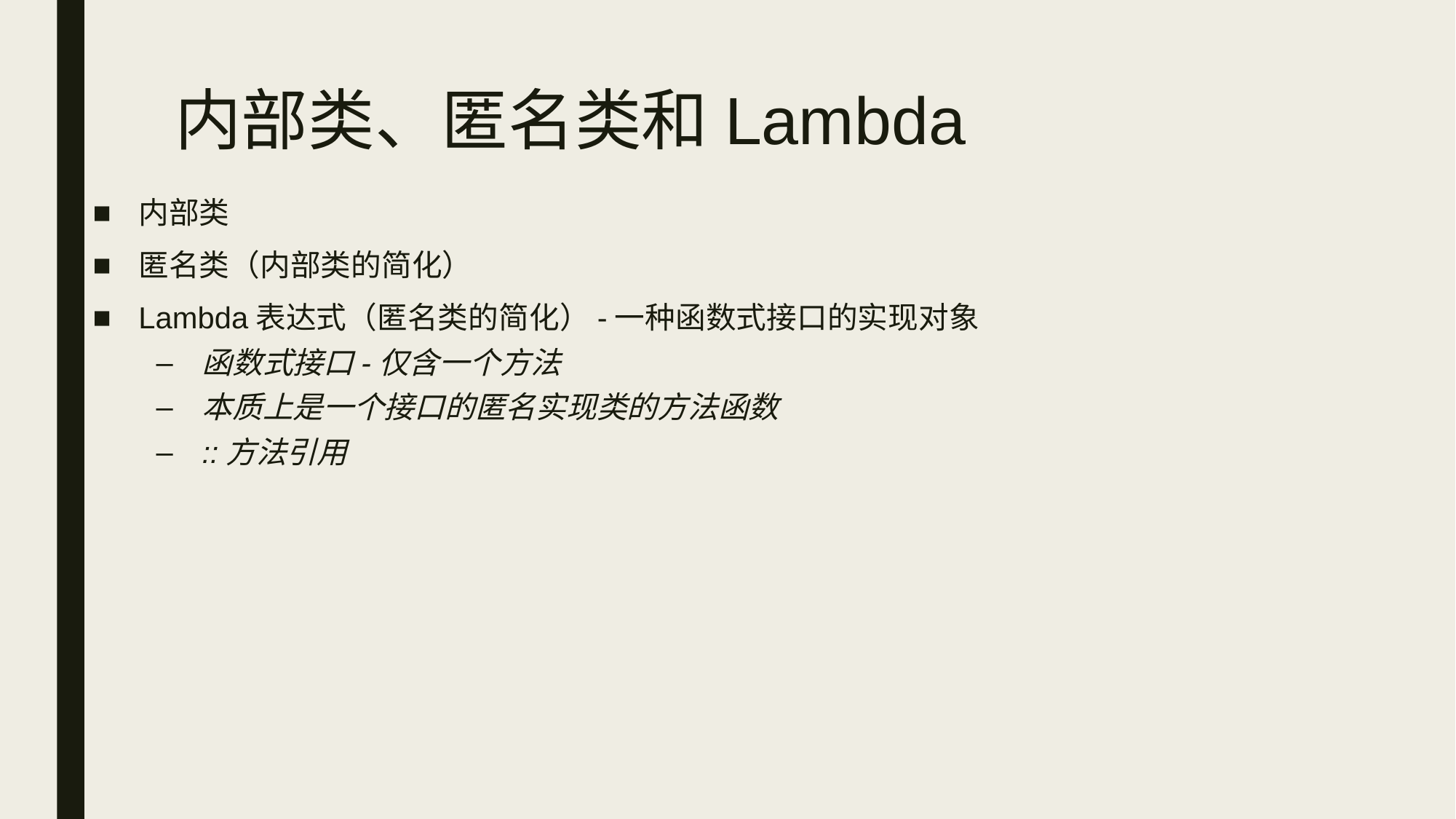

# 内部类、匿名类和Lambda
内部类
匿名类（内部类的简化）
Lambda表达式（匿名类的简化）-一种函数式接口的实现对象
函数式接口-仅含一个方法
本质上是一个接口的匿名实现类的方法函数
::方法引用